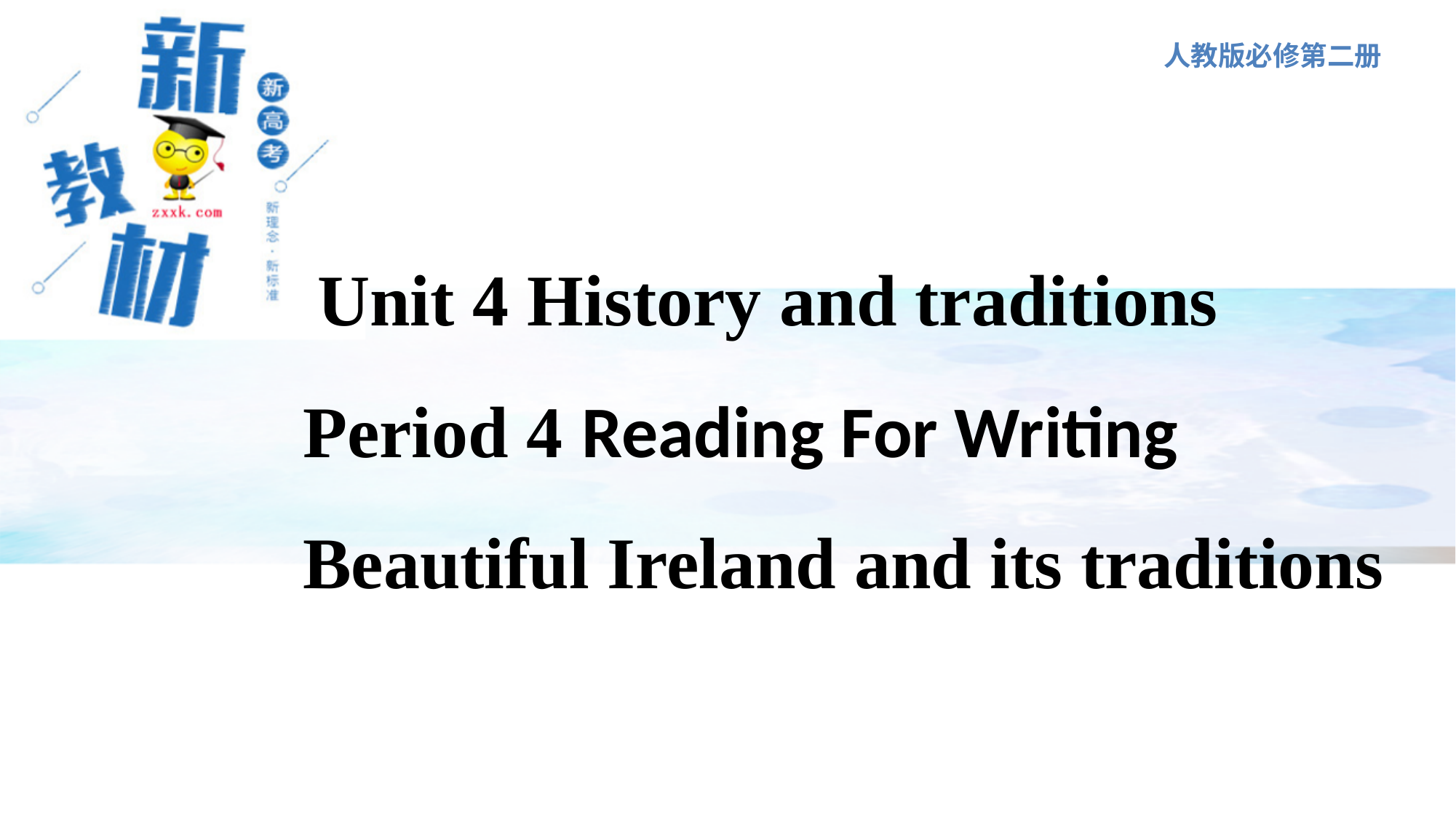

人教版必修第二册
Unit 4 History and traditions
Period 4 Reading For Writing
Beautiful Ireland and its traditions